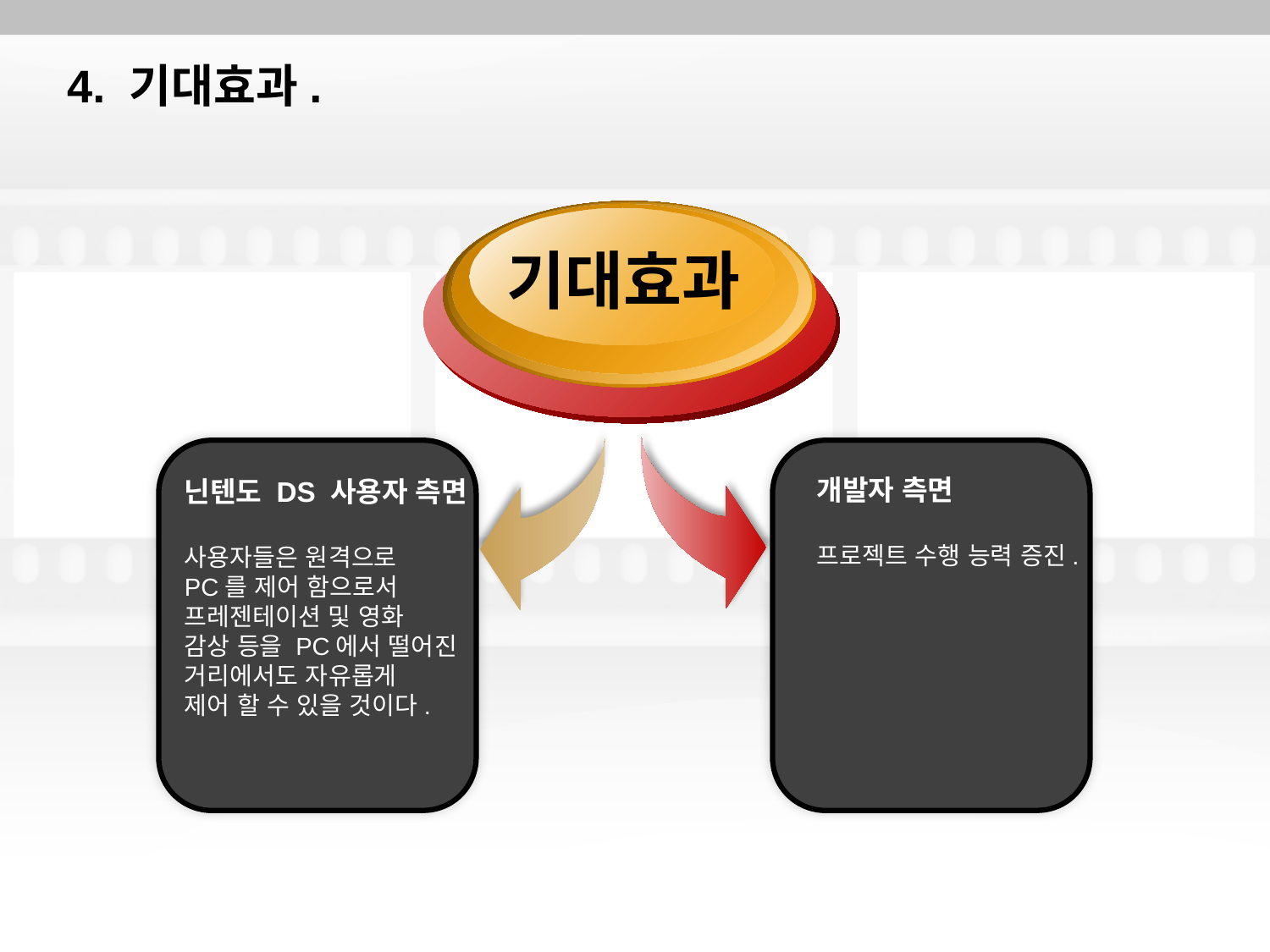

# 4. 기대효과.

기대효과

개발자 측면

프로젝트 수행 능력 증진.

닌텐도 DS 사용자 측면

사용자들은 원격으로
PC를 제어 함으로서
프레젠테이션 및 영화
감상 등을 PC에서 떨어진
거리에서도 자유롭게
제어 할 수 있을 것이다.